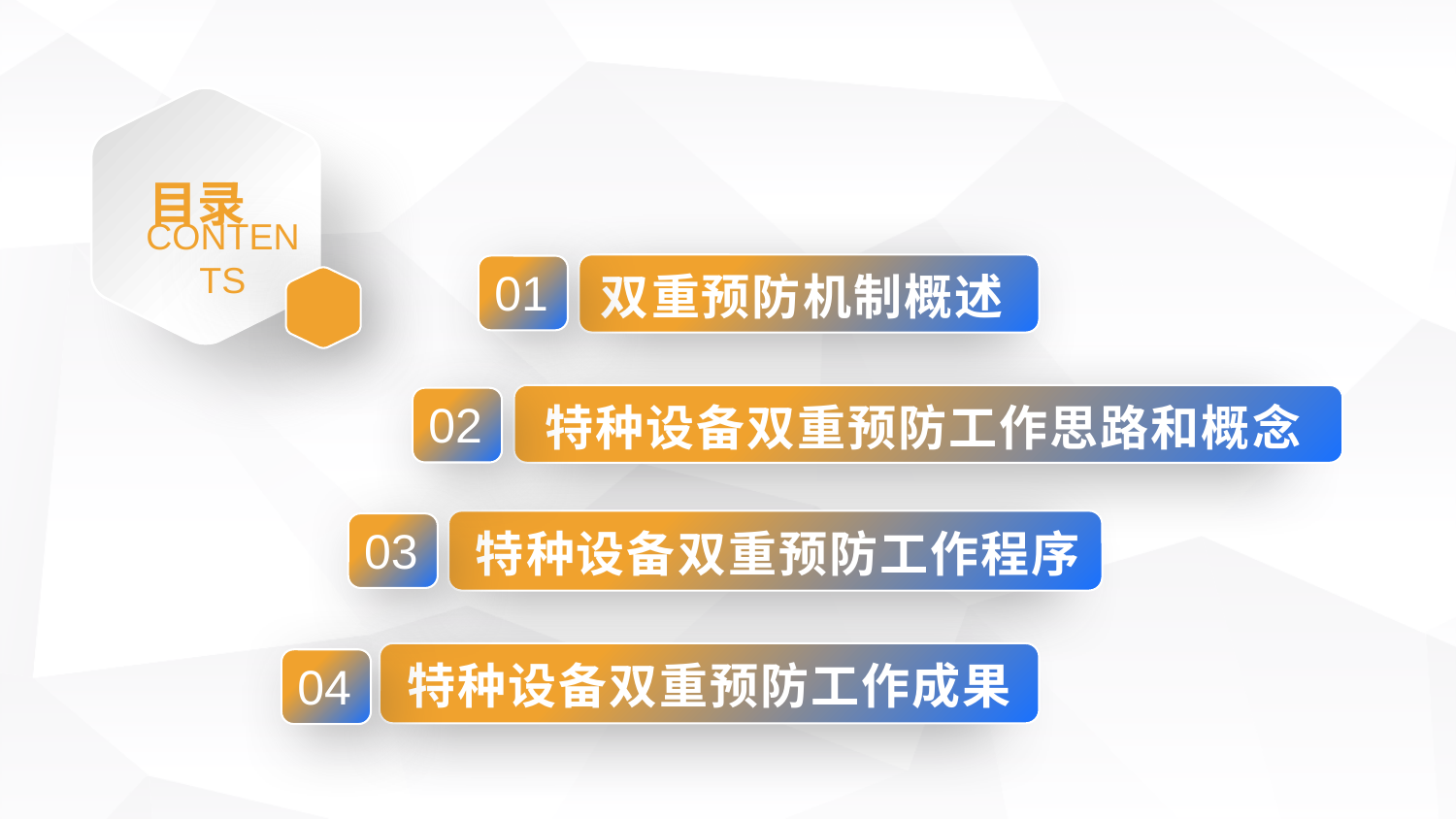

目录
CONTENTS

双重预防机制概述
 01

特种设备双重预防工作思路和概念
 02

特种设备双重预防工作程序
 03

特种设备双重预防工作成果
 04